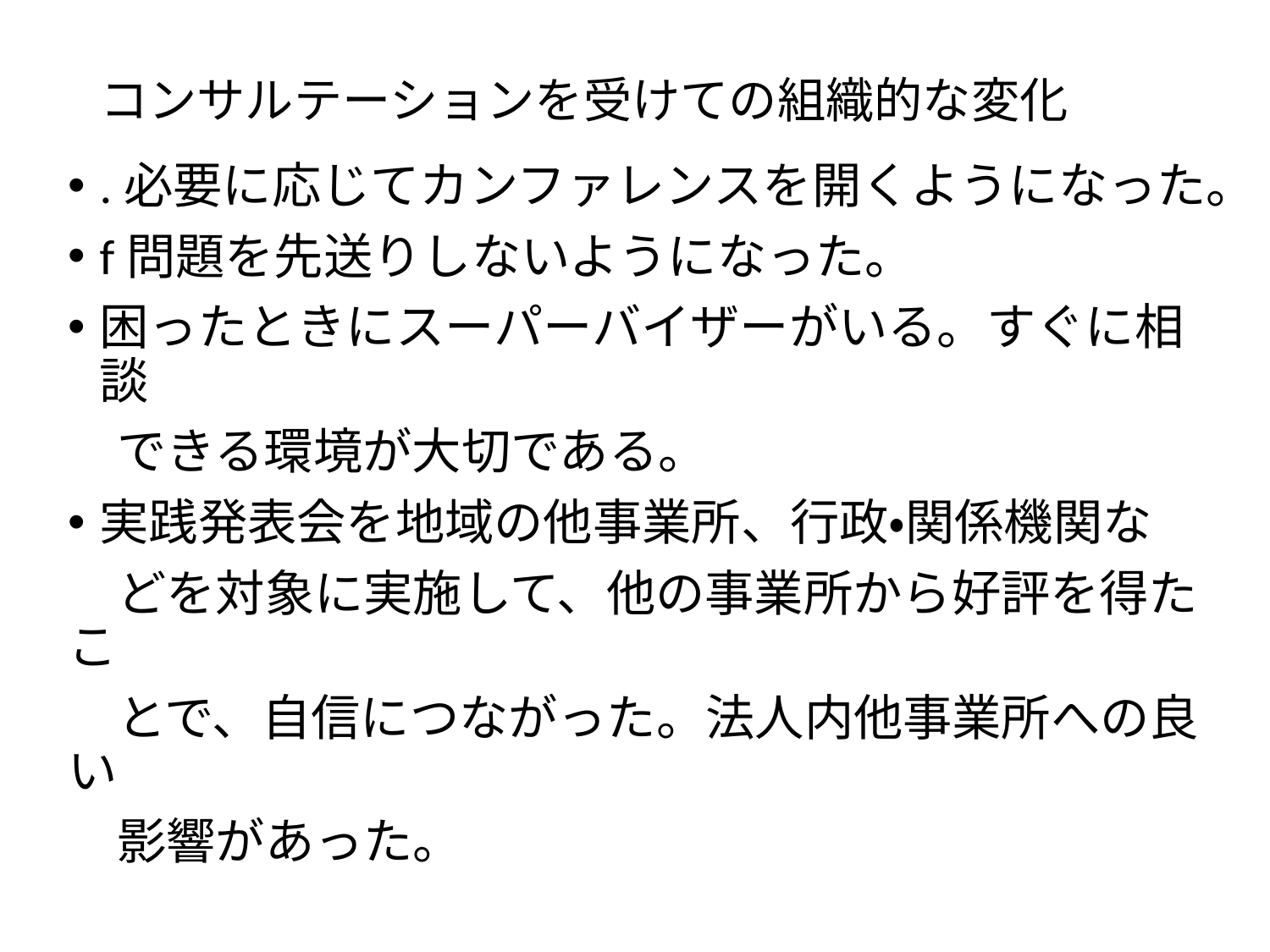

# コンサルテーションを受けての組織的な変化
.必要に応じてカンファレンスを開くようになった。
f問題を先送りしないようになった。
困ったときにスーパーバイザーがいる。すぐに相談
　できる環境が大切である。
実践発表会を地域の他事業所、行政・関係機関な
　どを対象に実施して、他の事業所から好評を得たこ
　とで、自信につながった。法人内他事業所への良い
　影響があった。